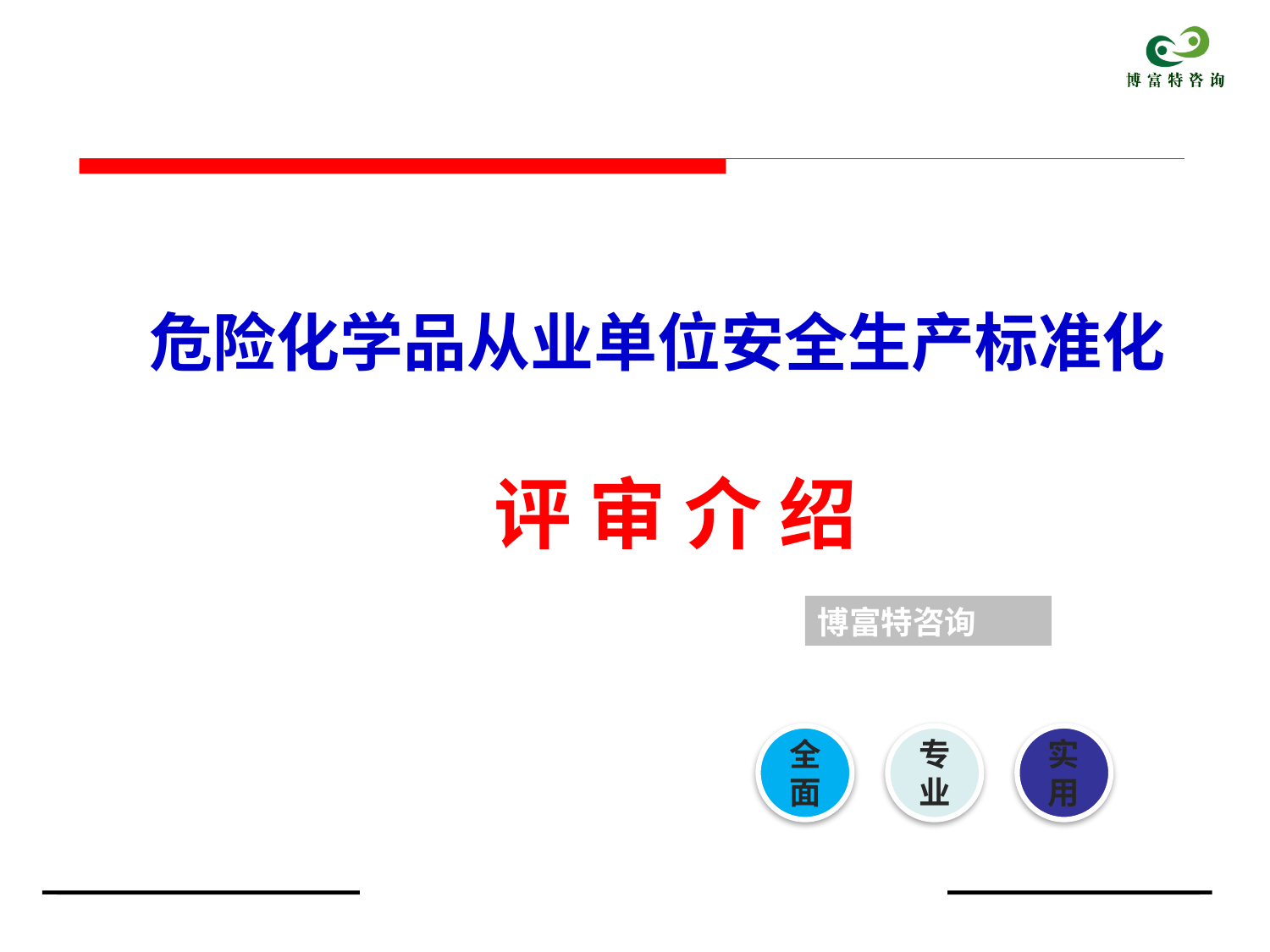

危险化学品从业单位安全生产标准化

 评 审 介 绍
博富特咨询
全面
实用
专业